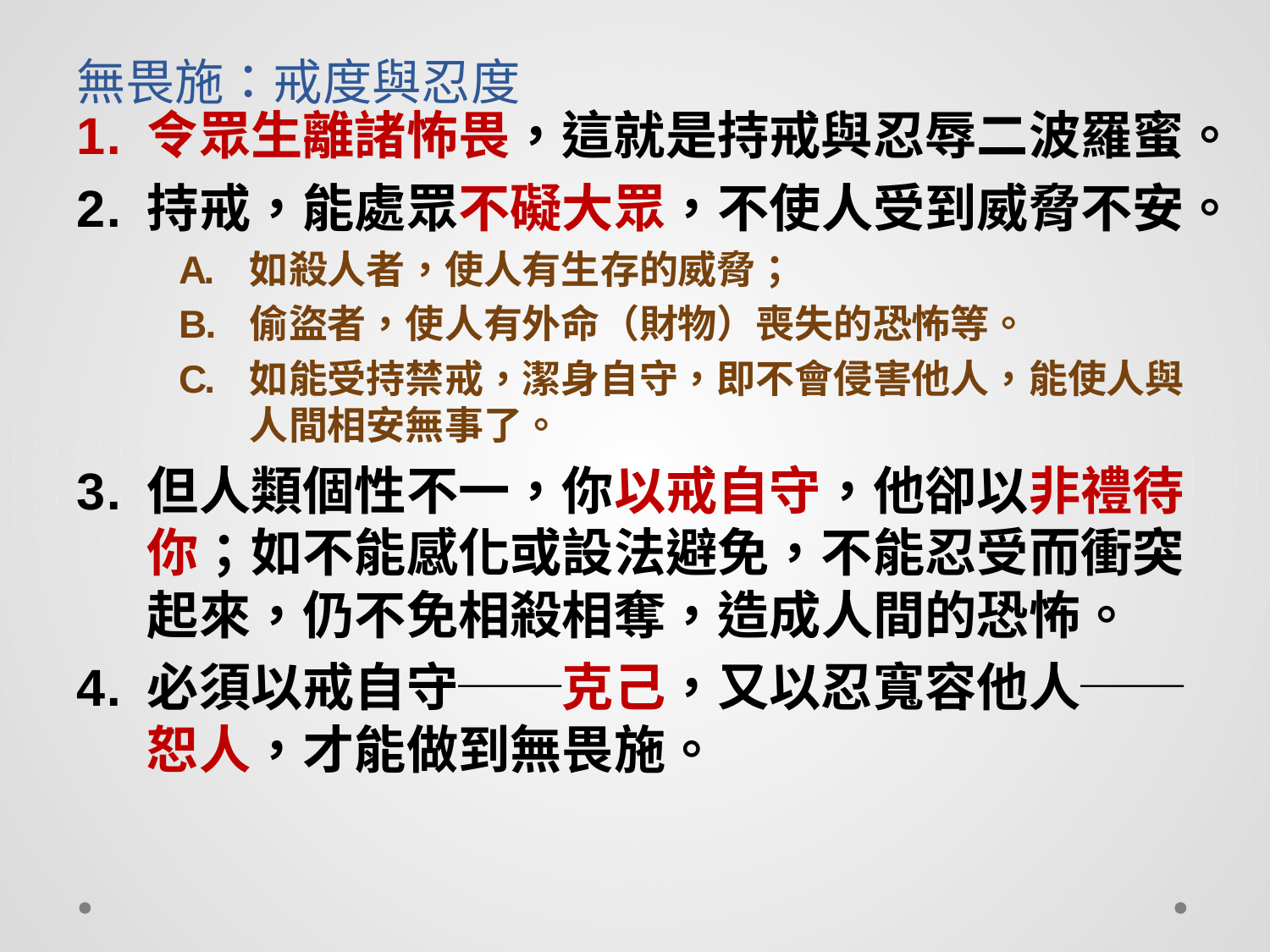

# 無畏施：戒度與忍度
令眾生離諸怖畏，這就是持戒與忍辱二波羅蜜。
持戒，能處眾不礙大眾，不使人受到威脅不安。
如殺人者，使人有生存的威脅；
偷盜者，使人有外命（財物）喪失的恐怖等。
如能受持禁戒，潔身自守，即不會侵害他人，能使人與人間相安無事了。
但人類個性不一，你以戒自守，他卻以非禮待你；如不能感化或設法避免，不能忍受而衝突起來，仍不免相殺相奪，造成人間的恐怖。
必須以戒自守──克己，又以忍寬容他人──恕人，才能做到無畏施。